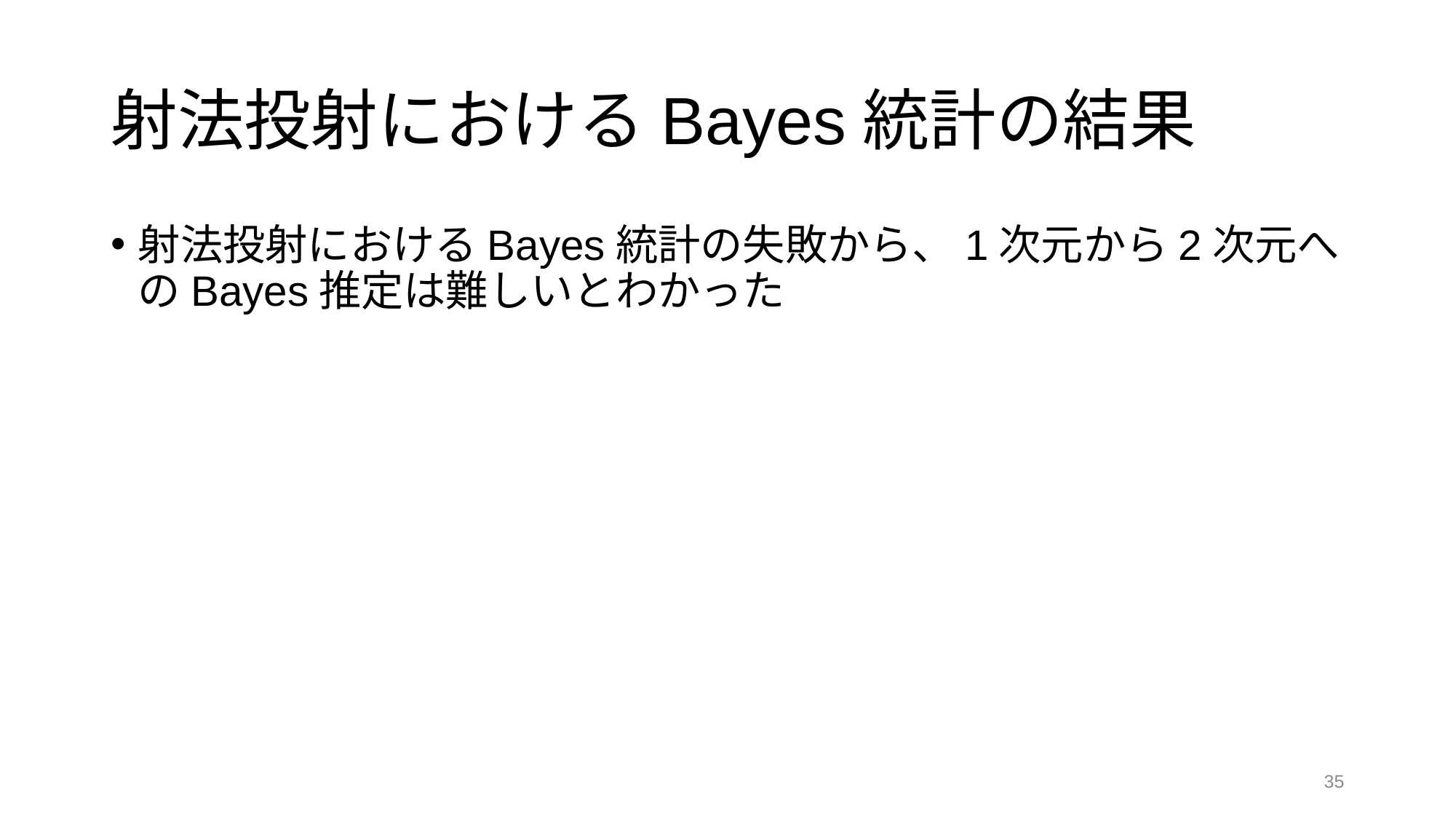

# 射法投射におけるBayes統計の結果
射法投射におけるBayes統計の失敗から、1次元から2次元へのBayes推定は難しいとわかった

35